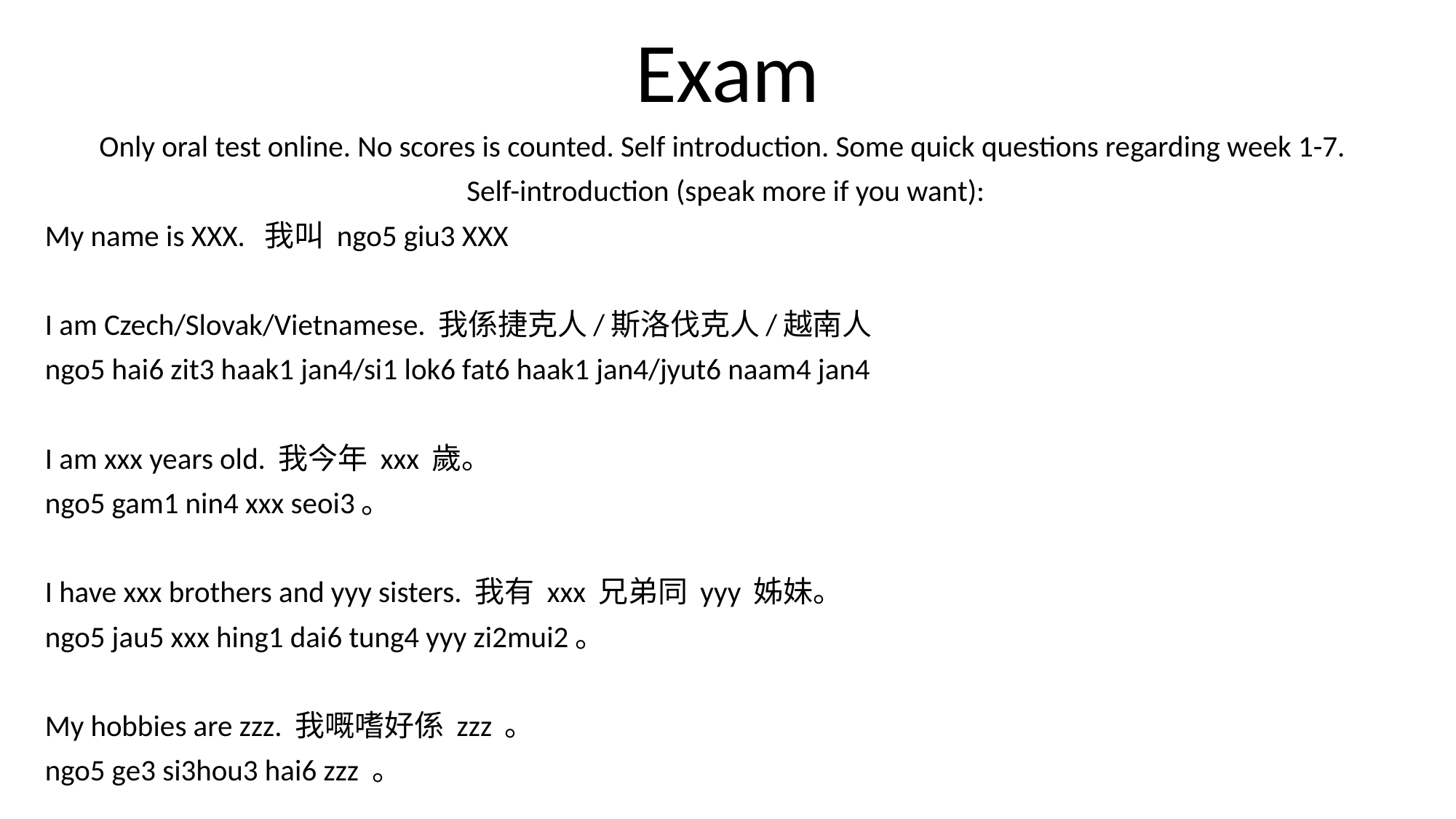

# Exam
Only oral test online. No scores is counted. Self introduction. Some quick questions regarding week 1-7.
Self-introduction (speak more if you want):
My name is XXX.  我叫 ngo5 giu3 XXX

I am Czech/Slovak/Vietnamese. 我係捷克人/斯洛伐克人/越南人
ngo5 hai6 zit3 haak1 jan4/si1 lok6 fat6 haak1 jan4/jyut6 naam4 jan4

I am xxx years old. 我今年 xxx 歲。
ngo5 gam1 nin4 xxx seoi3。

I have xxx brothers and yyy sisters. 我有 xxx 兄弟同 yyy 姊妹。
ngo5 jau5 xxx hing1 dai6 tung4 yyy zi2mui2。

My hobbies are zzz. 我嘅嗜好係 zzz 。
ngo5 ge3 si3hou3 hai6 zzz 。